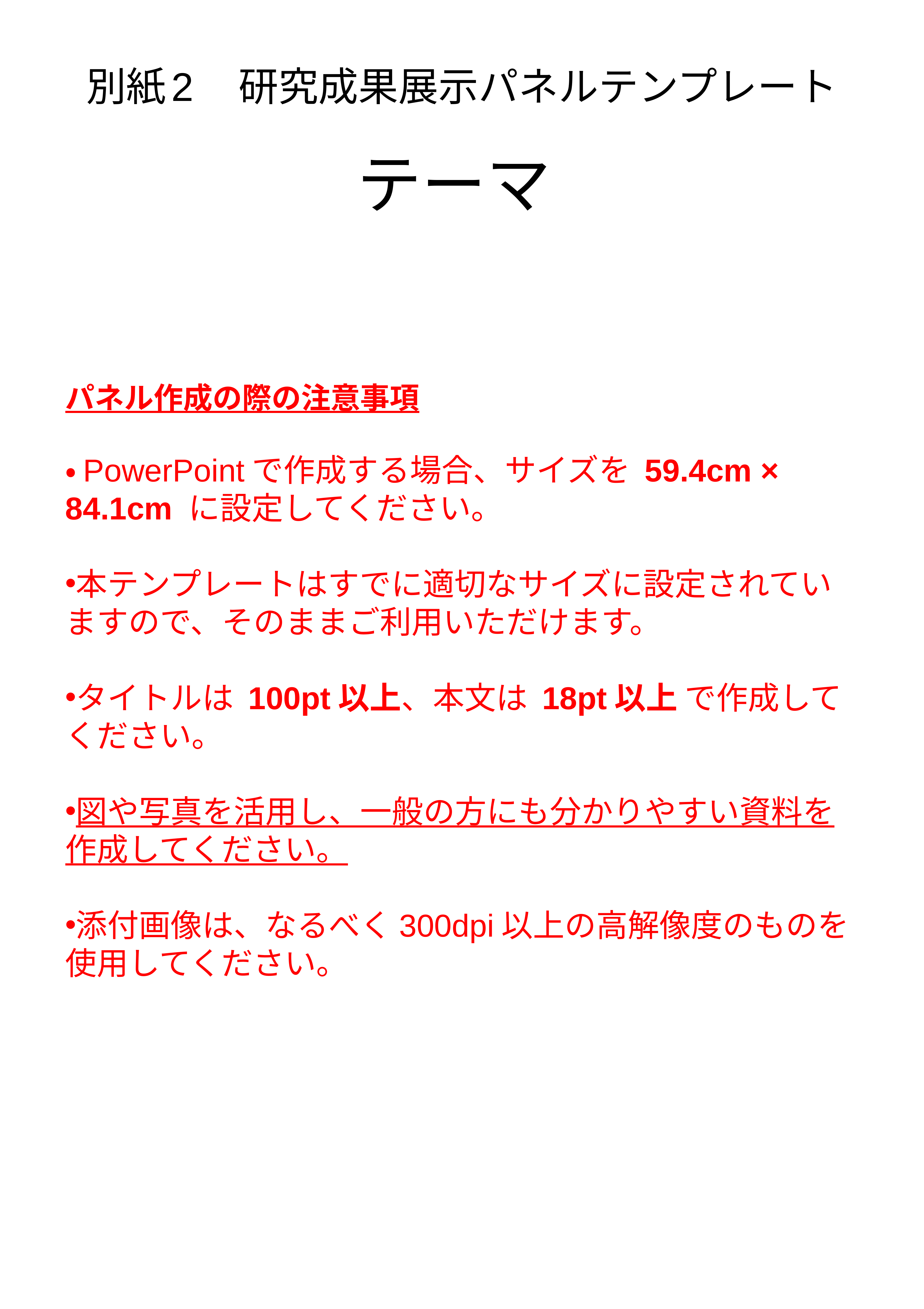

別紙2　研究成果展示パネルテンプレート
# テーマ
パネル作成の際の注意事項

・PowerPointで作成する場合、サイズを 59.4cm × 84.1cm に設定してください。

本テンプレートはすでに適切なサイズに設定されていますので、そのままご利用いただけます。

タイトルは 100pt以上、本文は 18pt以上 で作成してください。

図や写真を活用し、一般の方にも分かりやすい資料を作成してください。

添付画像は、なるべく300dpi以上の高解像度のものを使用してください。